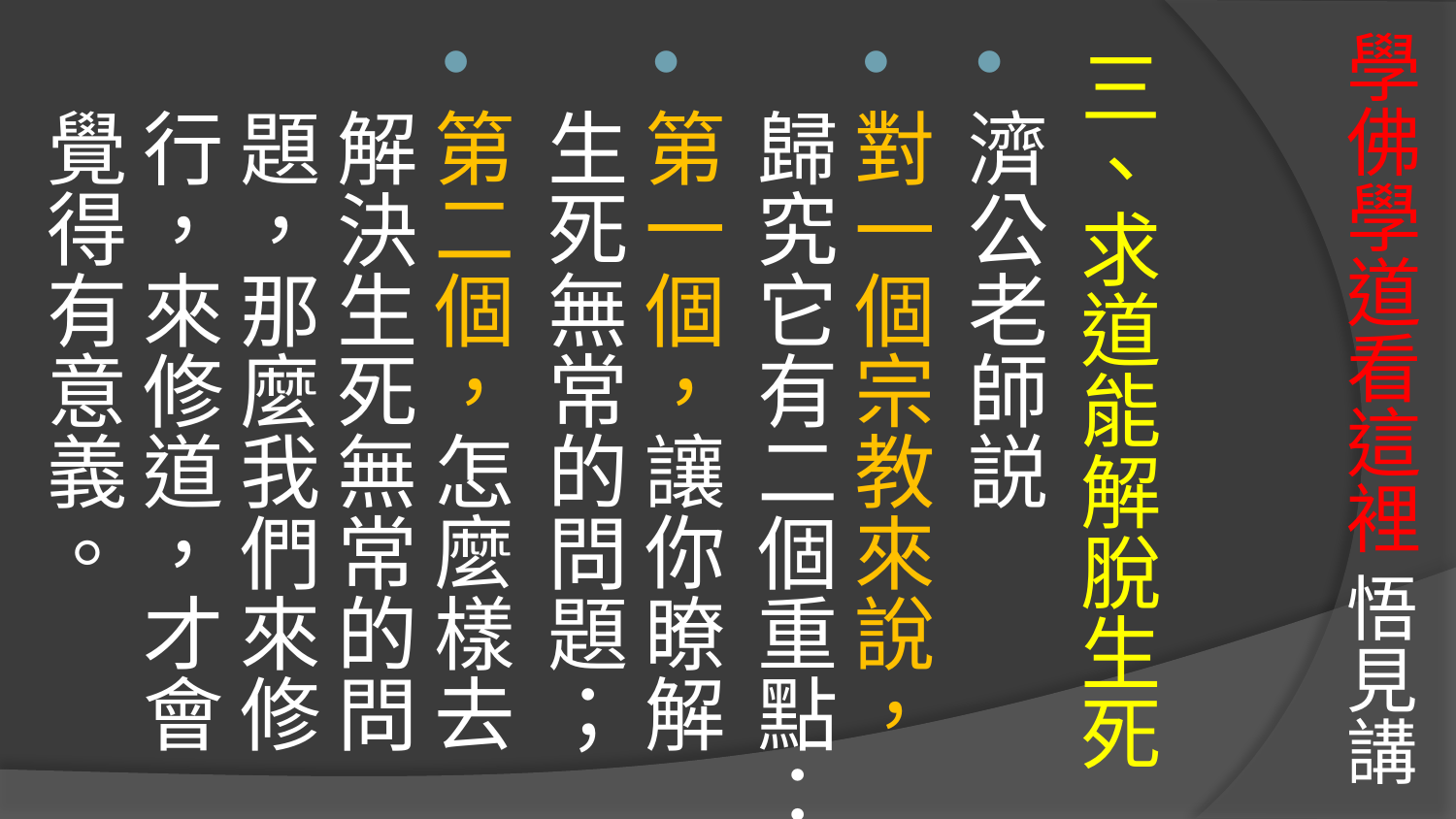

# 學佛學道看這裡 悟見講
三、求道能解脫生死
濟公老師説
對一個宗教來說，歸究它有二個重點：
第一個，讓你瞭解生死無常的問題；
第二個，怎麼樣去解決生死無常的問題，那麼我們來修行，來修道，才會覺得有意義。